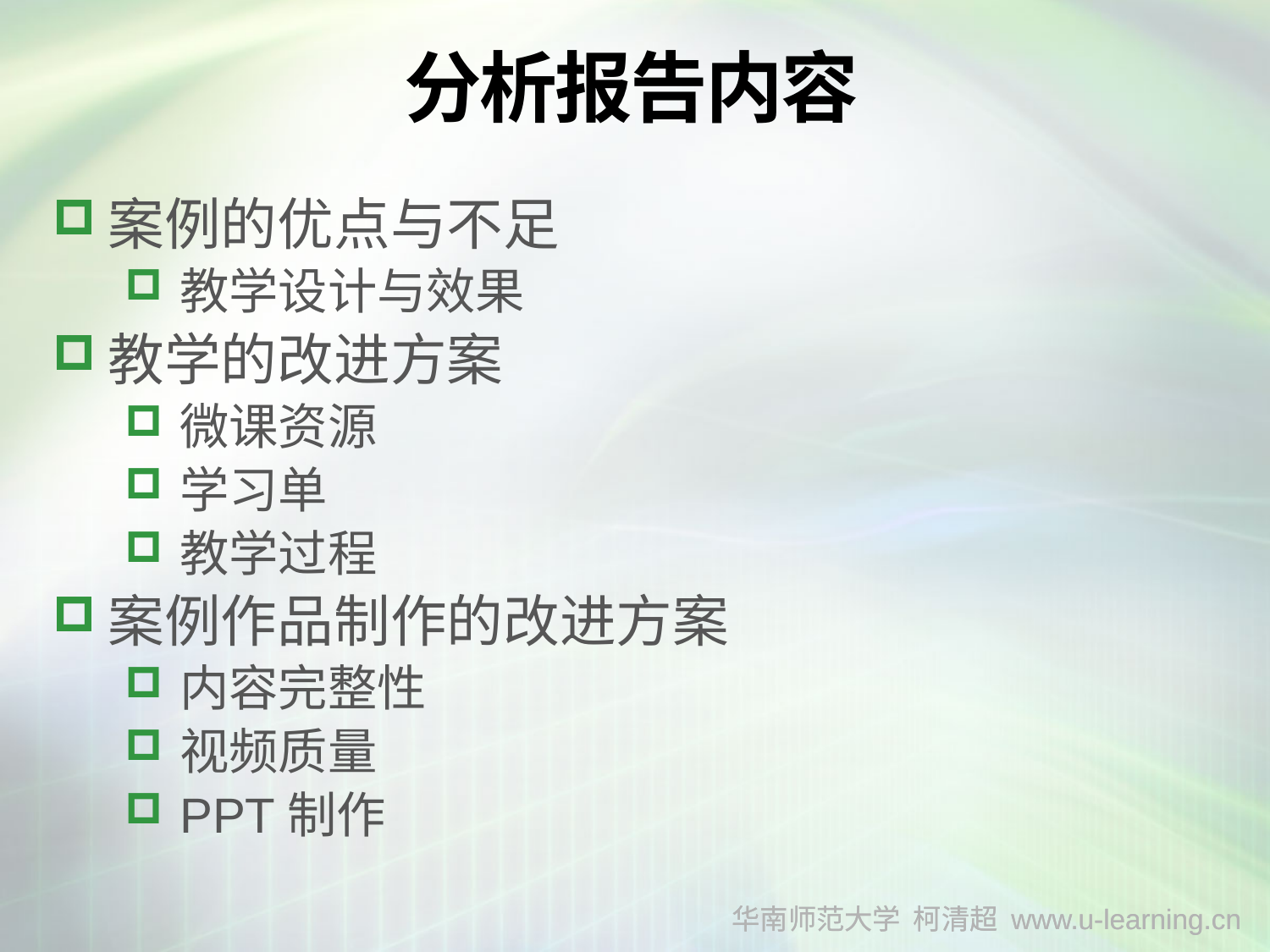

# 分析报告内容
案例的优点与不足
教学设计与效果
教学的改进方案
微课资源
学习单
教学过程
案例作品制作的改进方案
内容完整性
视频质量
PPT制作